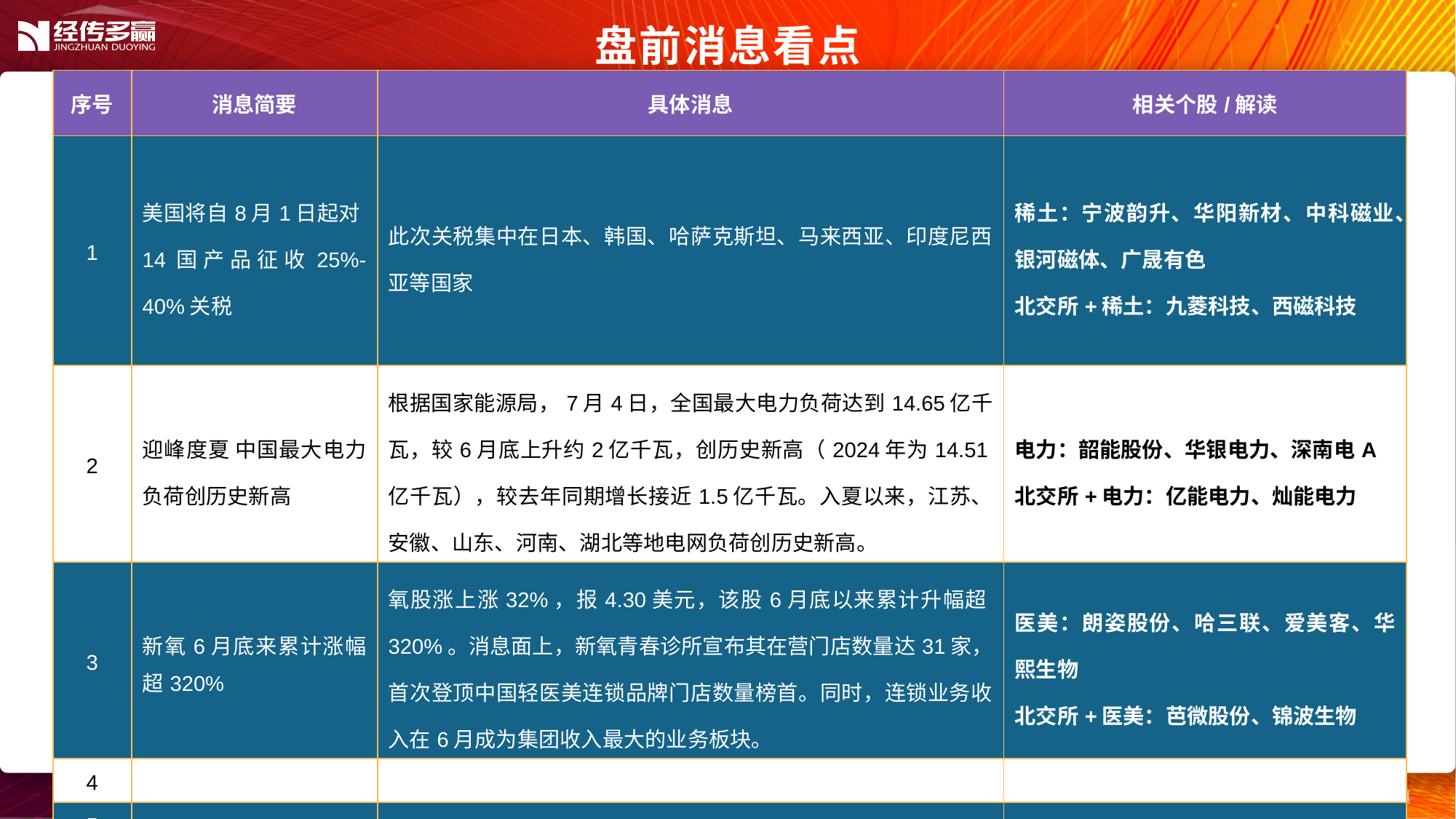

盘前消息看点
| 序号 | 消息简要 | 具体消息 | 相关个股/解读 |
| --- | --- | --- | --- |
| 1 | 美国将自8月1日起对14国产品征收25%-40%关税 | 此次关税集中在日本、韩国、哈萨克斯坦、马来西亚、印度尼西亚等国家 | 稀土：宁波韵升、华阳新材、中科磁业、银河磁体、广晟有色 北交所+稀土：九菱科技、西磁科技 |
| 2 | 迎峰度夏 中国最大电力负荷创历史新高 | 根据国家能源局，7月4日，全国最大电力负荷达到14.65亿千瓦，较6月底上升约2亿千瓦，创历史新高（2024年为14.51亿千瓦），较去年同期增长接近1.5亿千瓦。入夏以来，江苏、安徽、山东、河南、湖北等地电网负荷创历史新高。 | 电力：韶能股份、华银电力、深南电A 北交所+电力：亿能电力、灿能电力 |
| 3 | 新氧6月底来累计涨幅超320% | 氧股涨上涨32%，报4.30美元，该股6月底以来累计升幅超320%。消息面上，新氧青春诊所宣布其在营门店数量达31家，首次登顶中国轻医美连锁品牌门店数量榜首。同时，连锁业务收入在6月成为集团收入最大的业务板块。 | 医美：朗姿股份、哈三联、爱美客、华熙生物 北交所+医美：芭微股份、锦波生物 |
| 4 |  |  |  |
| 5 |  |  |  |